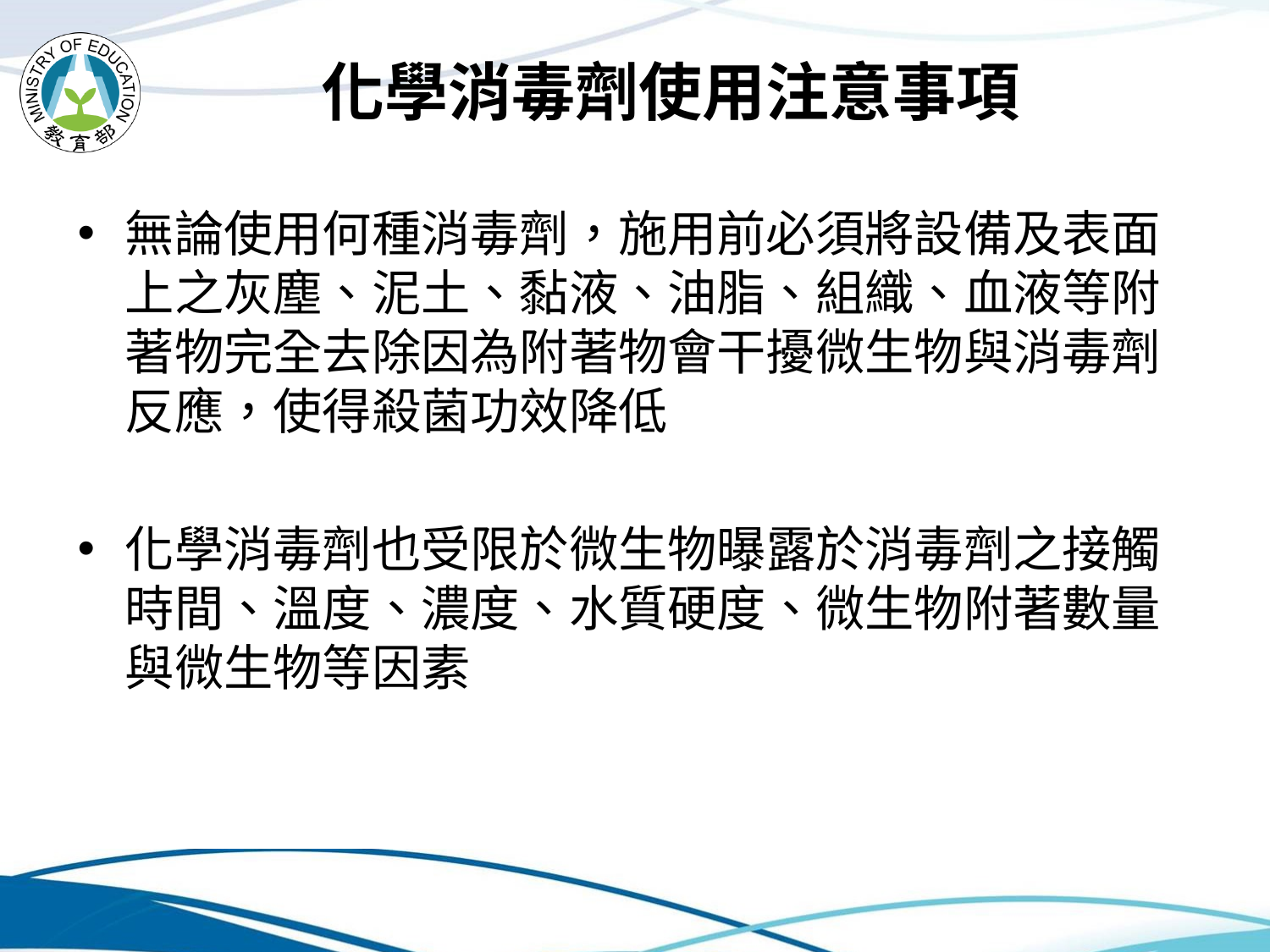

# 化學消毒劑使用注意事項
無論使用何種消毒劑，施用前必須將設備及表面上之灰塵、泥土、黏液、油脂、組織、血液等附著物完全去除因為附著物會干擾微生物與消毒劑反應，使得殺菌功效降低

化學消毒劑也受限於微生物曝露於消毒劑之接觸時間、溫度、濃度、水質硬度、微生物附著數量與微生物等因素

48